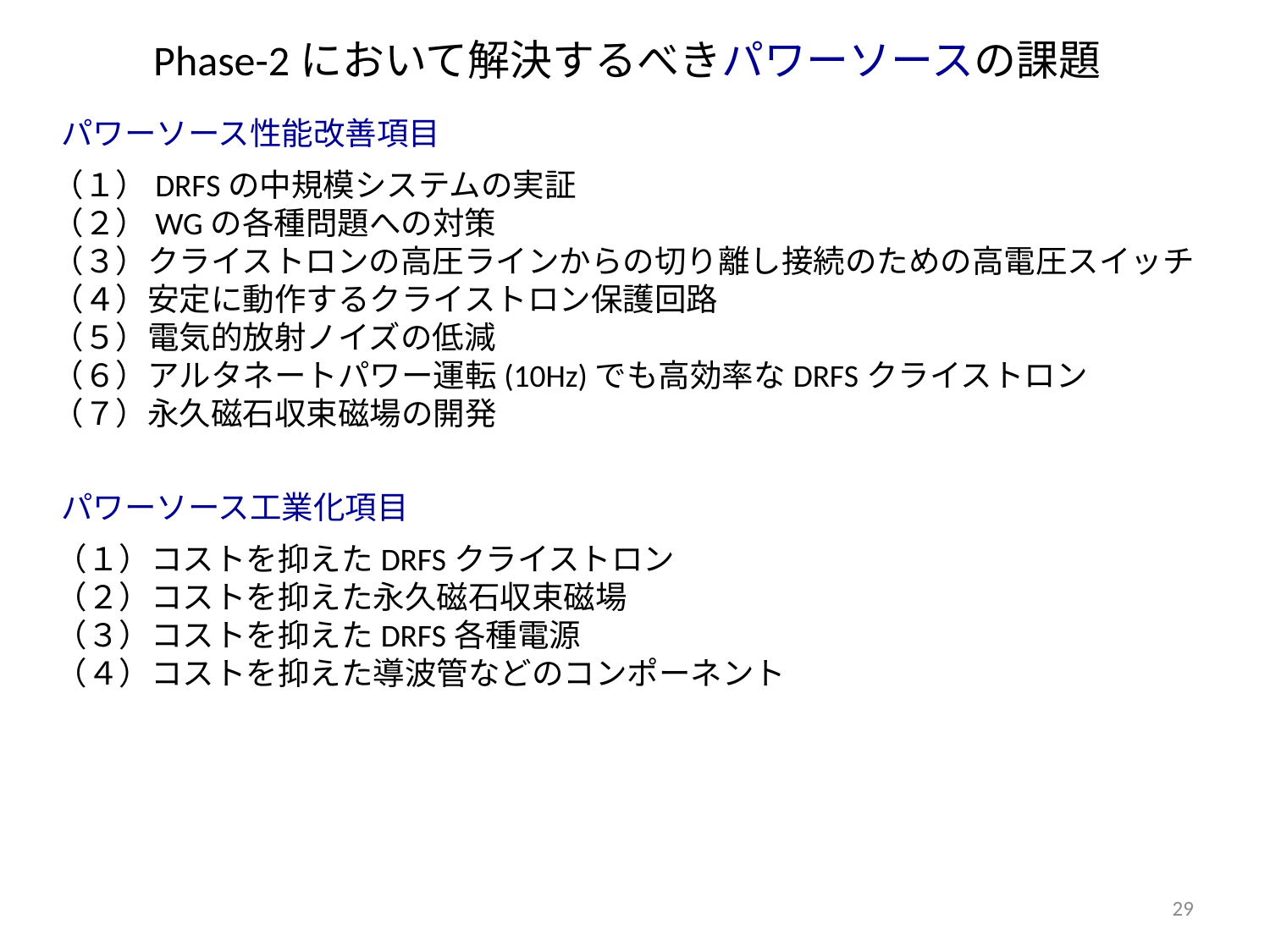

Phase-2において解決するべきパワーソースの課題
パワーソース性能改善項目
（１）DRFSの中規模システムの実証
（２）WGの各種問題への対策
（３）クライストロンの高圧ラインからの切り離し接続のための高電圧スイッチ
（４）安定に動作するクライストロン保護回路
（５）電気的放射ノイズの低減
（６）アルタネートパワー運転(10Hz)でも高効率なDRFSクライストロン
（７）永久磁石収束磁場の開発
パワーソース工業化項目
（１）コストを抑えたDRFSクライストロン
（２）コストを抑えた永久磁石収束磁場
（３）コストを抑えたDRFS各種電源
（４）コストを抑えた導波管などのコンポーネント

29